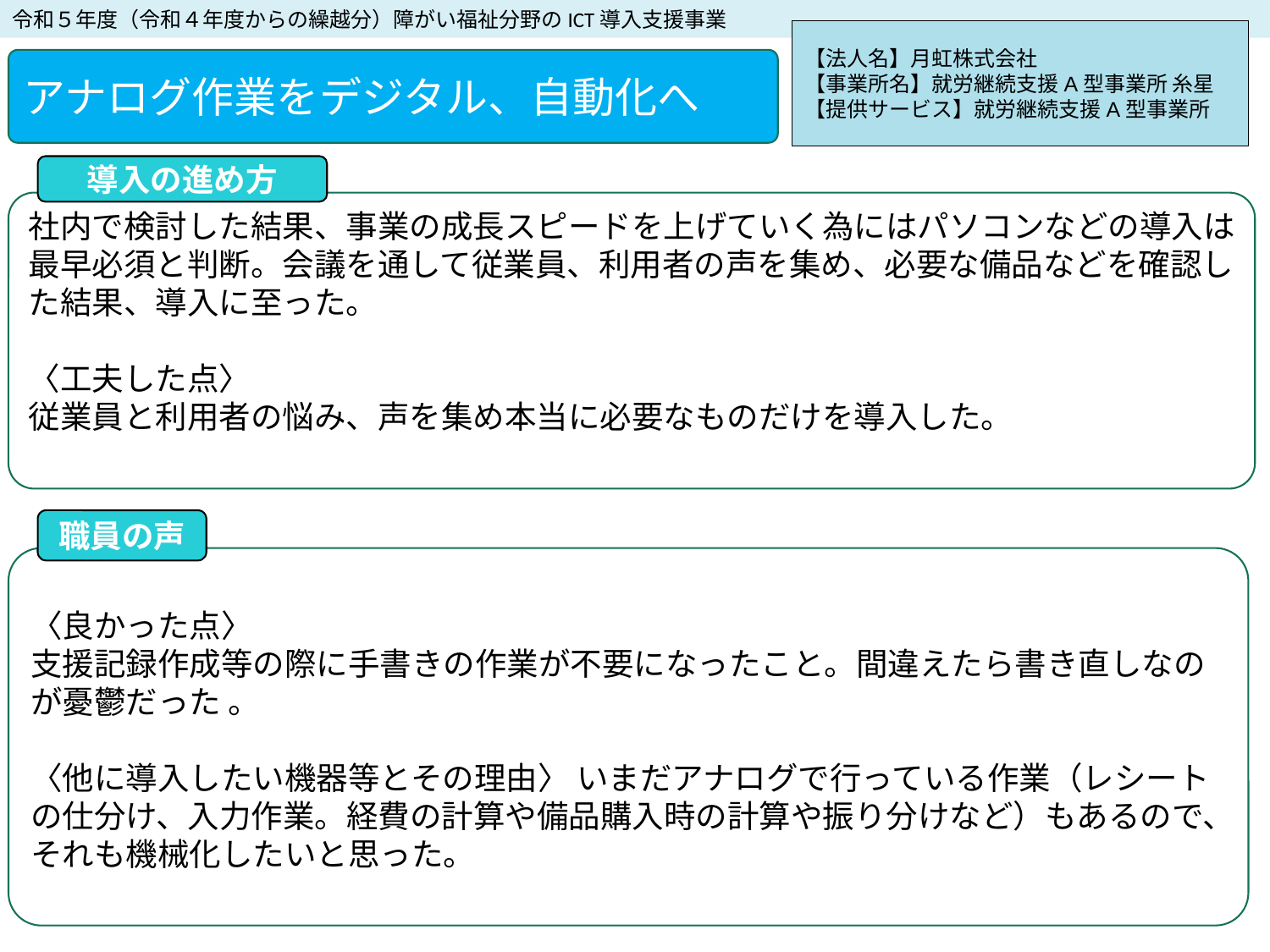

令和５年度（令和４年度からの繰越分）障がい福祉分野のICT導入支援事業
【法人名】月虹株式会社
【事業所名】就労継続支援A型事業所 糸星
【提供サービス】就労継続支援A型事業所
アナログ作業をデジタル、自動化へ
導入の進め方
社内で検討した結果、事業の成長スピードを上げていく為にはパソコンなどの導入は最早必須と判断。会議を通して従業員、利用者の声を集め、必要な備品などを確認した結果、導入に至った。

〈工夫した点〉
従業員と利用者の悩み、声を集め本当に必要なものだけを導入した。
職員の声

〈良かった点〉
支援記録作成等の際に手書きの作業が不要になったこと。間違えたら書き直しなのが憂鬱だった 。

〈他に導入したい機器等とその理由〉 いまだアナログで行っている作業（レシートの仕分け、入力作業。経費の計算や備品購入時の計算や振り分けなど）もあるので、それも機械化したいと思った。